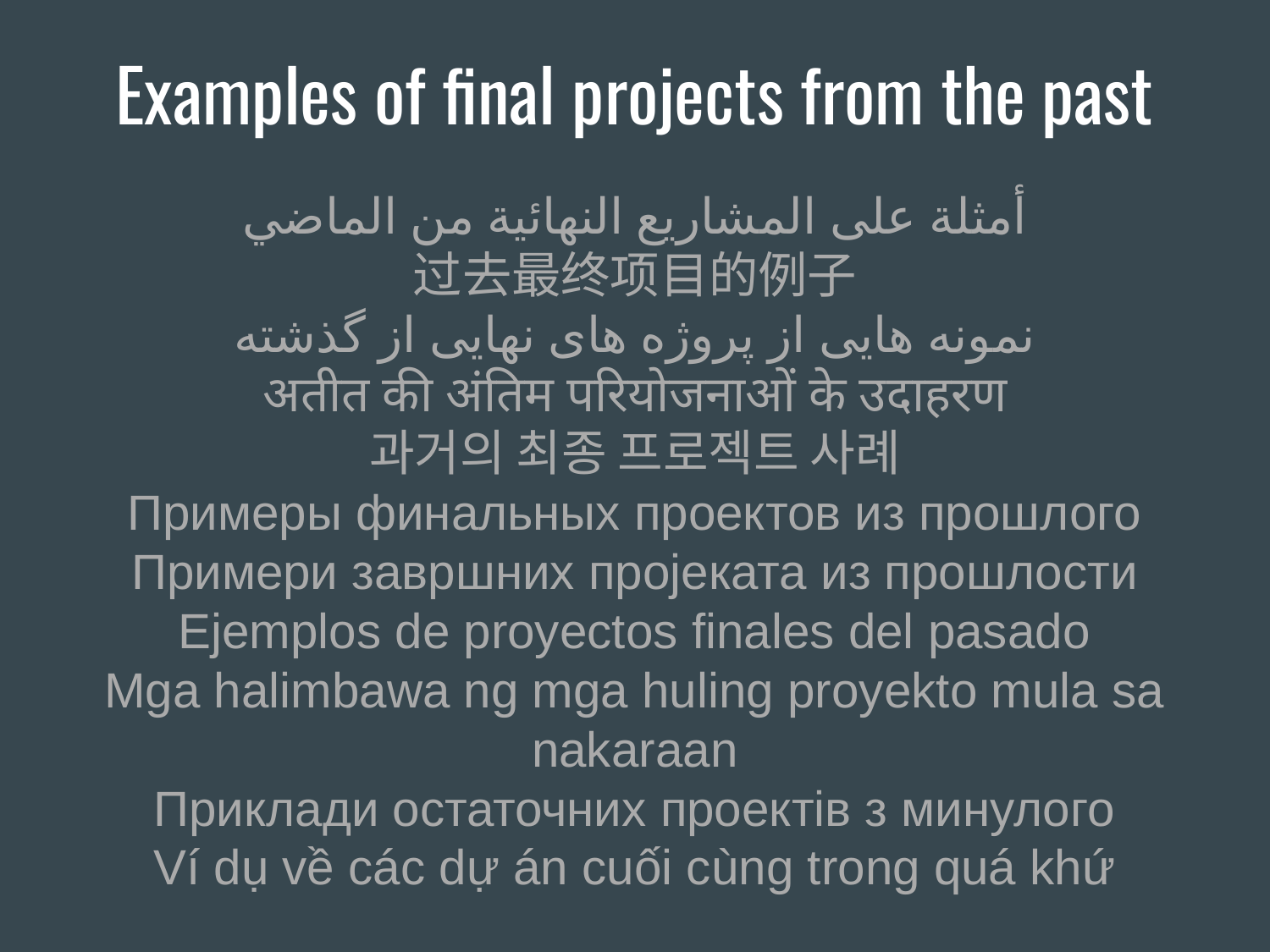

Examples of final projects from the past
أمثلة على المشاريع النهائية من الماضي
过去最终项目的例子
نمونه هایی از پروژه های نهایی از گذشته
अतीत की अंतिम परियोजनाओं के उदाहरण
과거의 최종 프로젝트 사례
Примеры финальных проектов из прошлого
Примери завршних пројеката из прошлости
Ejemplos de proyectos finales del pasado
Mga halimbawa ng mga huling proyekto mula sa nakaraan
Приклади остаточних проектів з минулого
Ví dụ về các dự án cuối cùng trong quá khứ